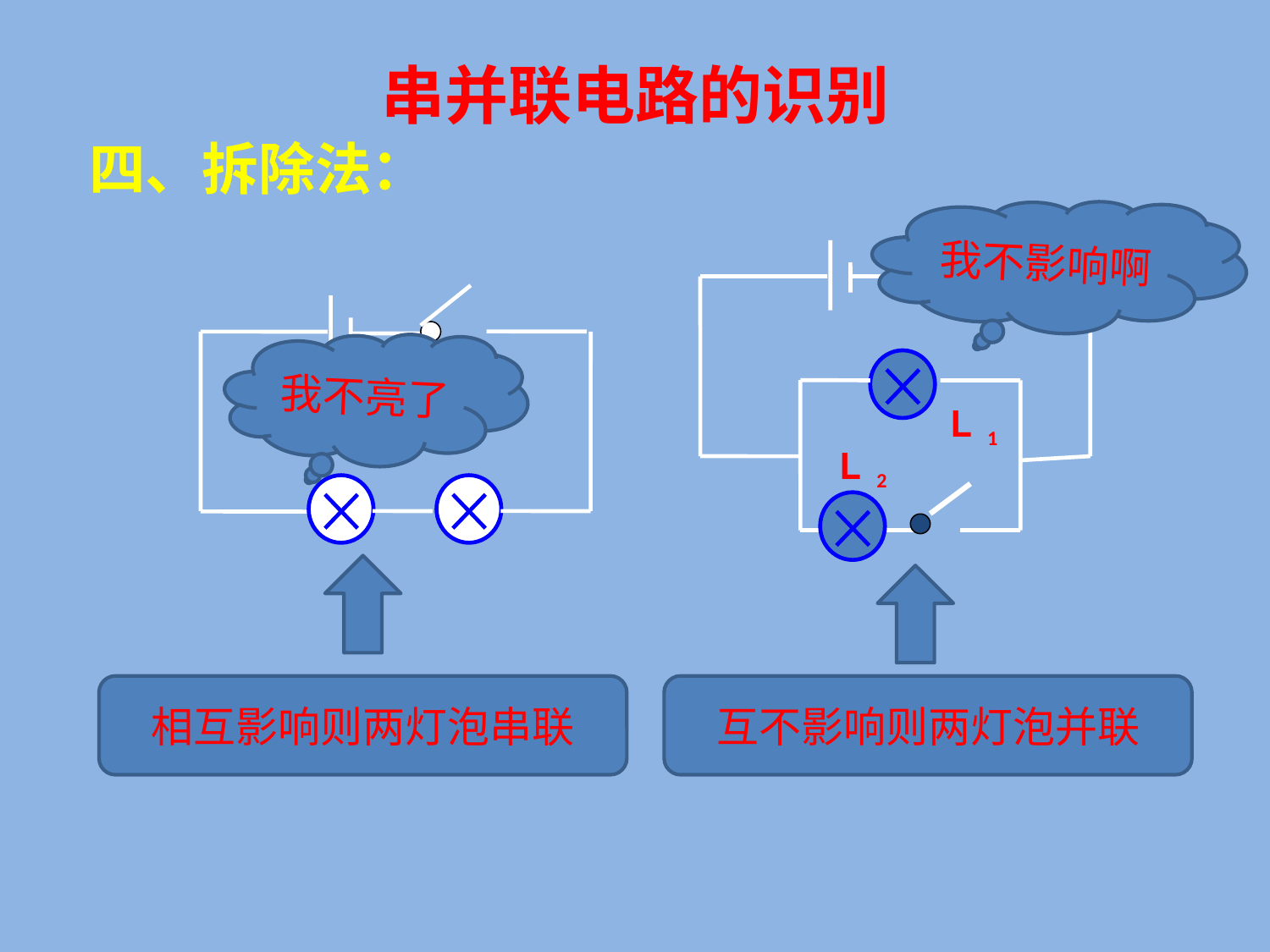

串并联电路的识别
四、拆除法：
我不影响啊

Ｌ1
Ｌ2

我不亮了

相互影响则两灯泡串联
互不影响则两灯泡并联